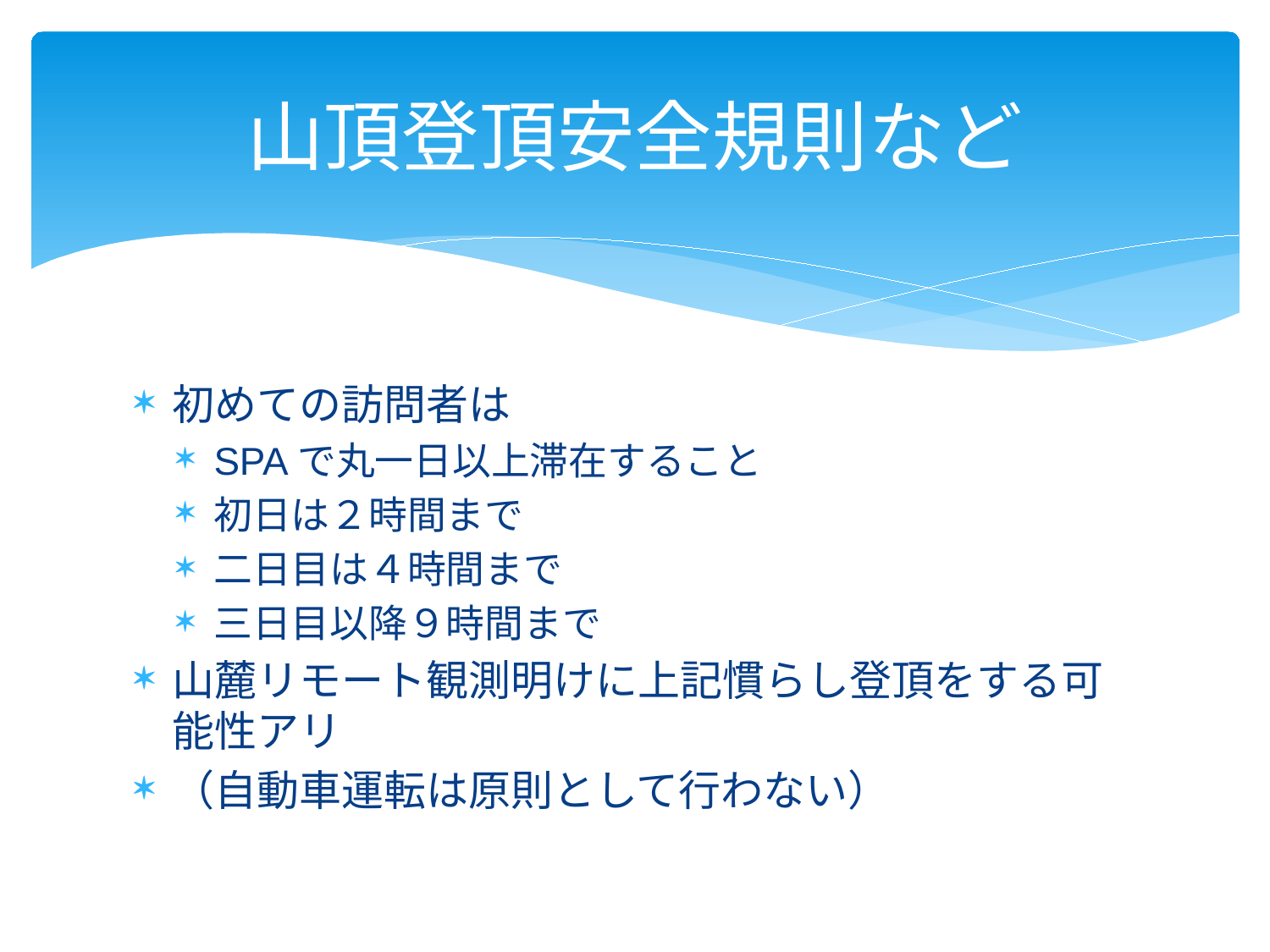

# 山頂登頂安全規則など
初めての訪問者は
SPAで丸一日以上滞在すること
初日は２時間まで
二日目は４時間まで
三日目以降９時間まで
山麓リモート観測明けに上記慣らし登頂をする可能性アリ
（自動車運転は原則として行わない）